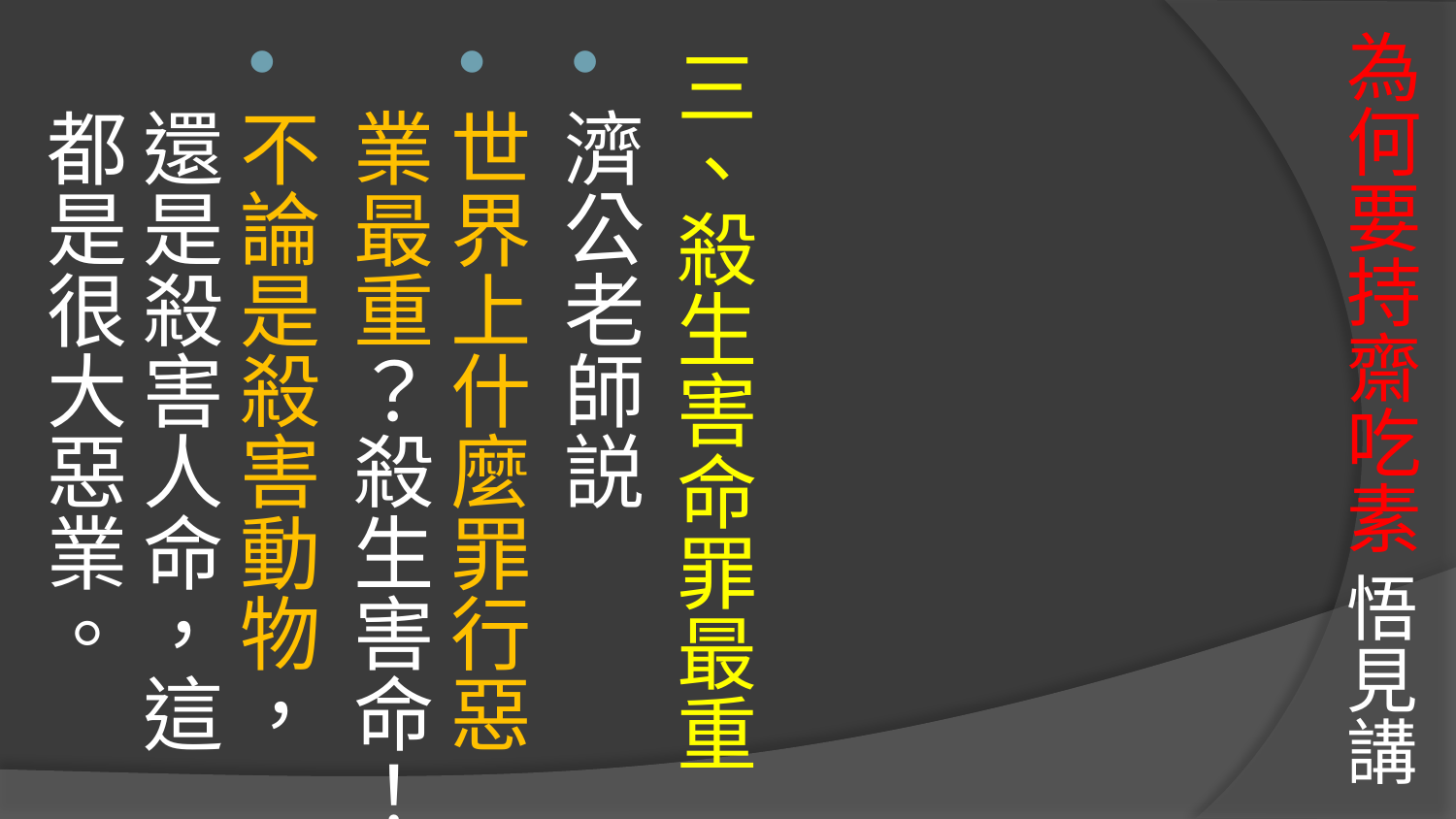

# 為何要持齋吃素 悟見講
三、殺生害命罪最重
濟公老師説
世界上什麼罪行惡業最重？殺生害命！
不論是殺害動物，還是殺害人命，這都是很大惡業。